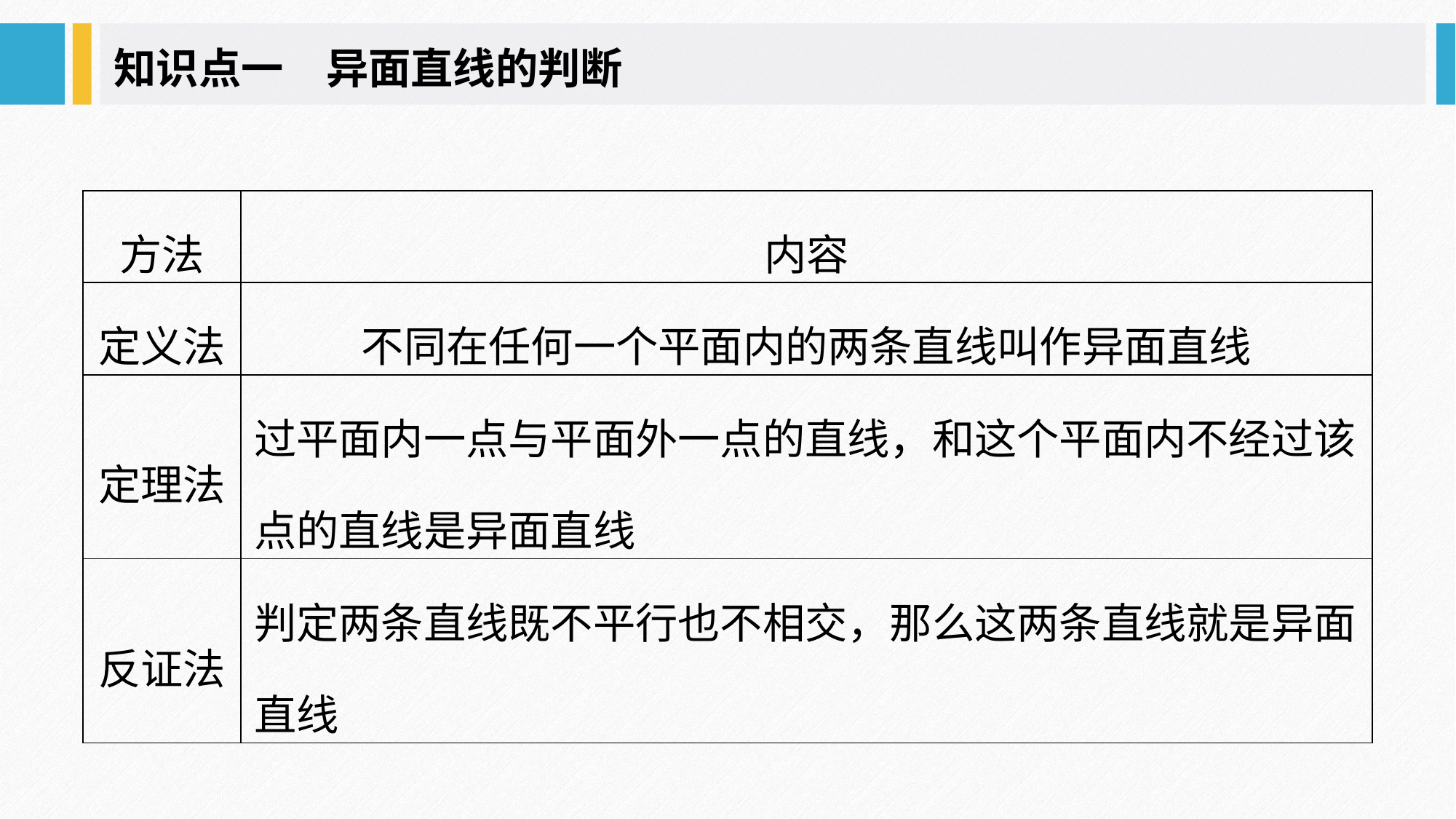

知识点一　异面直线的判断
| 方法 | 内容 |
| --- | --- |
| 定义法 | 不同在任何一个平面内的两条直线叫作异面直线 |
| 定理法 | 过平面内一点与平面外一点的直线，和这个平面内不经过该点的直线是异面直线 |
| 反证法 | 判定两条直线既不平行也不相交，那么这两条直线就是异面直线 |